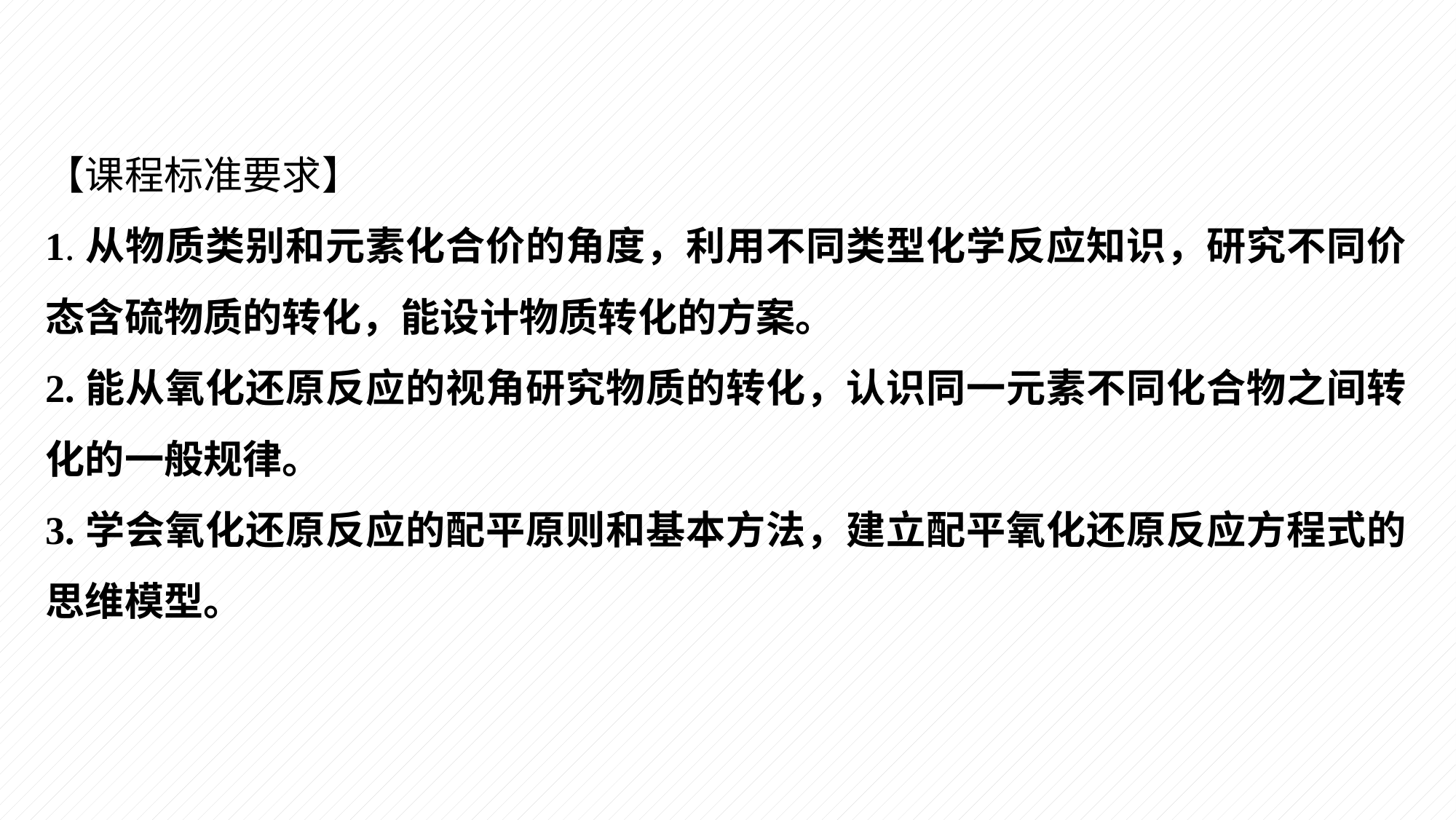

【课程标准要求】
1.从物质类别和元素化合价的角度，利用不同类型化学反应知识，研究不同价态含硫物质的转化，能设计物质转化的方案。
2.能从氧化还原反应的视角研究物质的转化，认识同一元素不同化合物之间转化的一般规律。
3.学会氧化还原反应的配平原则和基本方法，建立配平氧化还原反应方程式的思维模型。